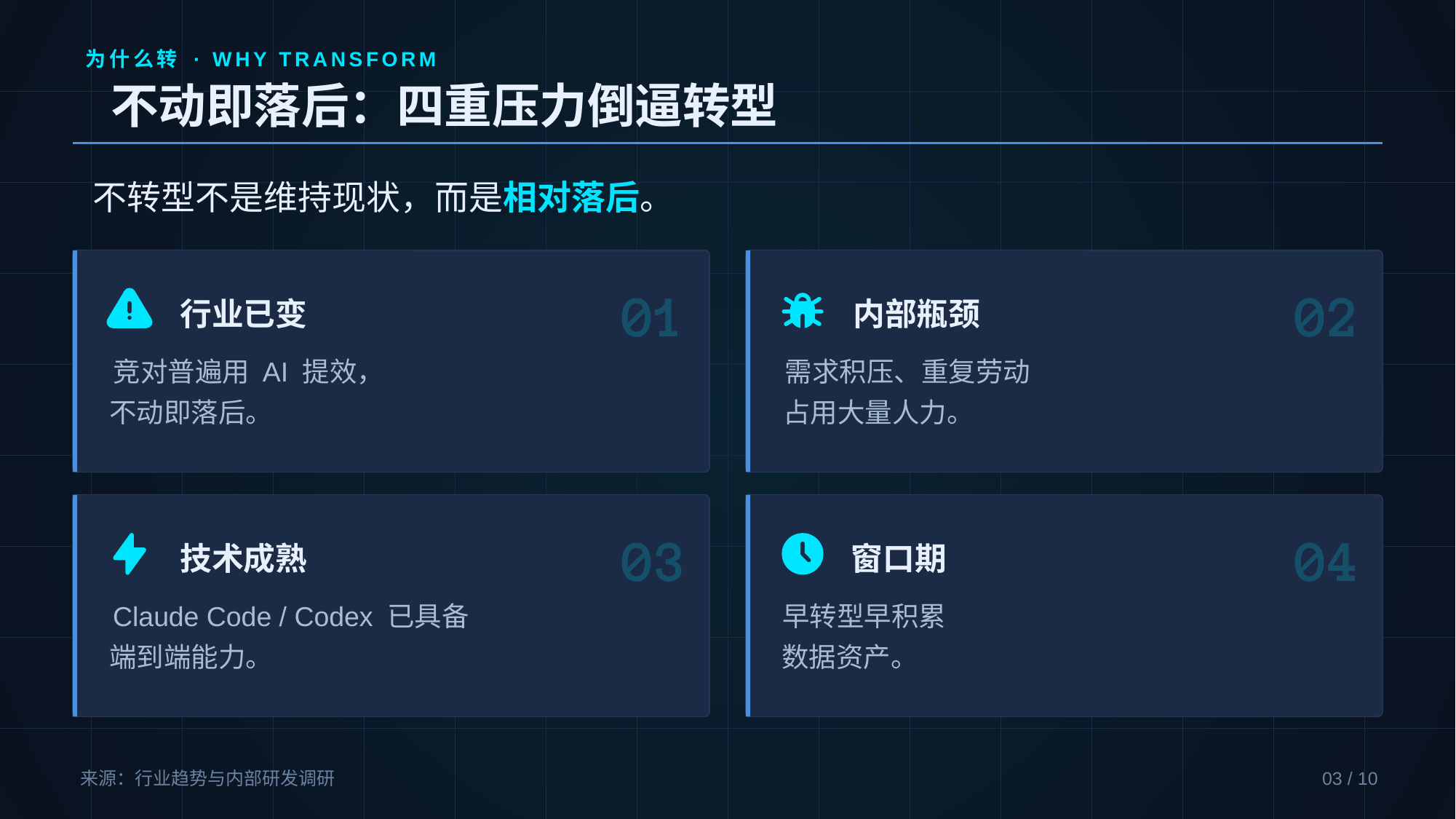

为什么转 · WHY TRANSFORM
不动即落后：四重压力倒逼转型

不转型不是维持现状，而是相对落后。

01

行业已变
竞对普遍用 AI 提效，
不动即落后。

02

内部瓶颈
需求积压、重复劳动
占用大量人力。

03

技术成熟
Claude Code / Codex 已具备
端到端能力。

04

窗口期
早转型早积累
数据资产。
来源：行业趋势与内部研发调研
03 / 10